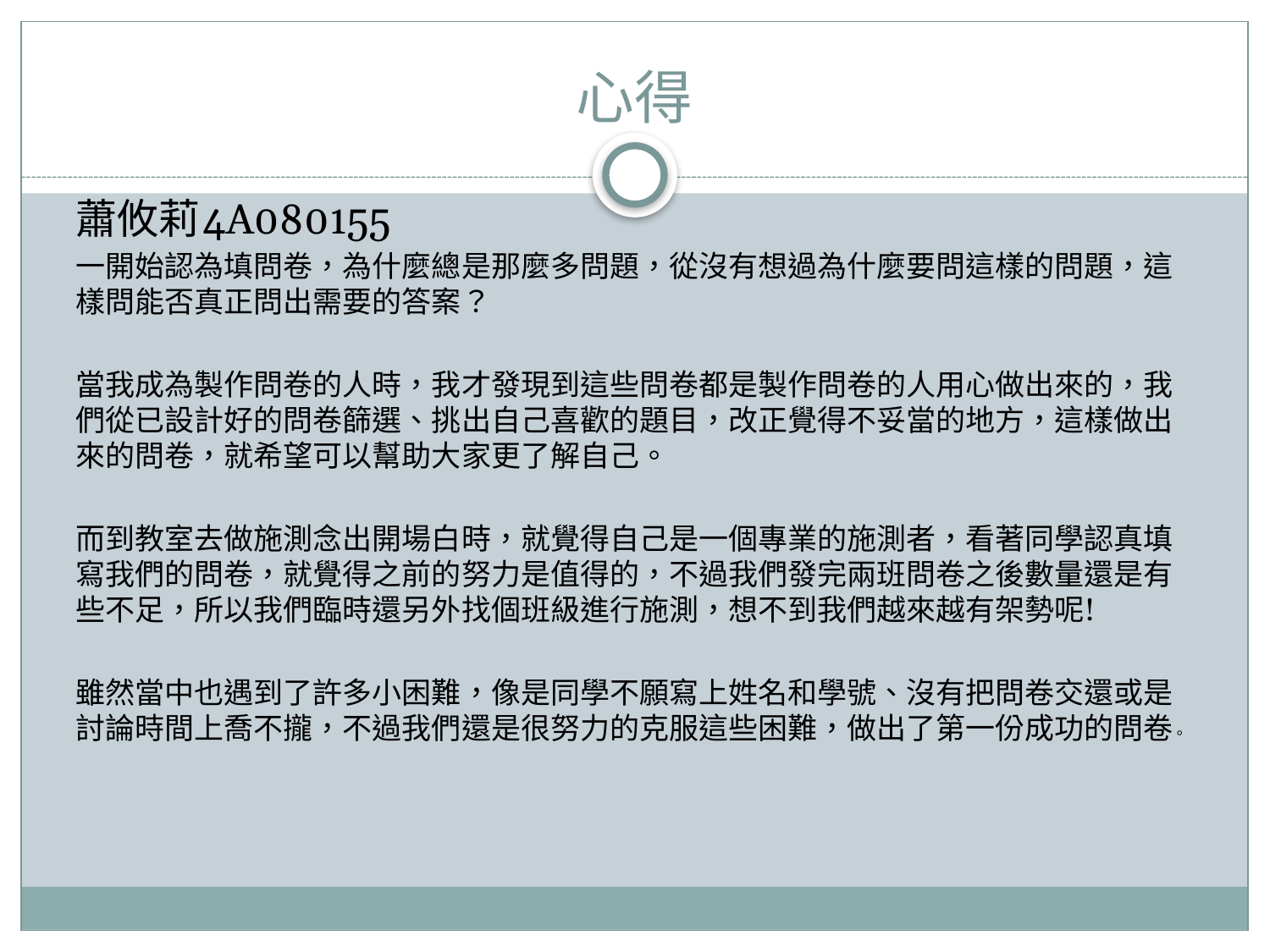

# 心得
蕭攸莉4A080155
一開始認為填問卷，為什麼總是那麼多問題，從沒有想過為什麼要問這樣的問題，這樣問能否真正問出需要的答案？

當我成為製作問卷的人時，我才發現到這些問卷都是製作問卷的人用心做出來的，我們從已設計好的問卷篩選、挑出自己喜歡的題目，改正覺得不妥當的地方，這樣做出來的問卷，就希望可以幫助大家更了解自己。

而到教室去做施測念出開場白時，就覺得自己是一個專業的施測者，看著同學認真填寫我們的問卷，就覺得之前的努力是值得的，不過我們發完兩班問卷之後數量還是有些不足，所以我們臨時還另外找個班級進行施測，想不到我們越來越有架勢呢!

雖然當中也遇到了許多小困難，像是同學不願寫上姓名和學號、沒有把問卷交還或是討論時間上喬不攏，不過我們還是很努力的克服這些困難，做出了第一份成功的問卷。